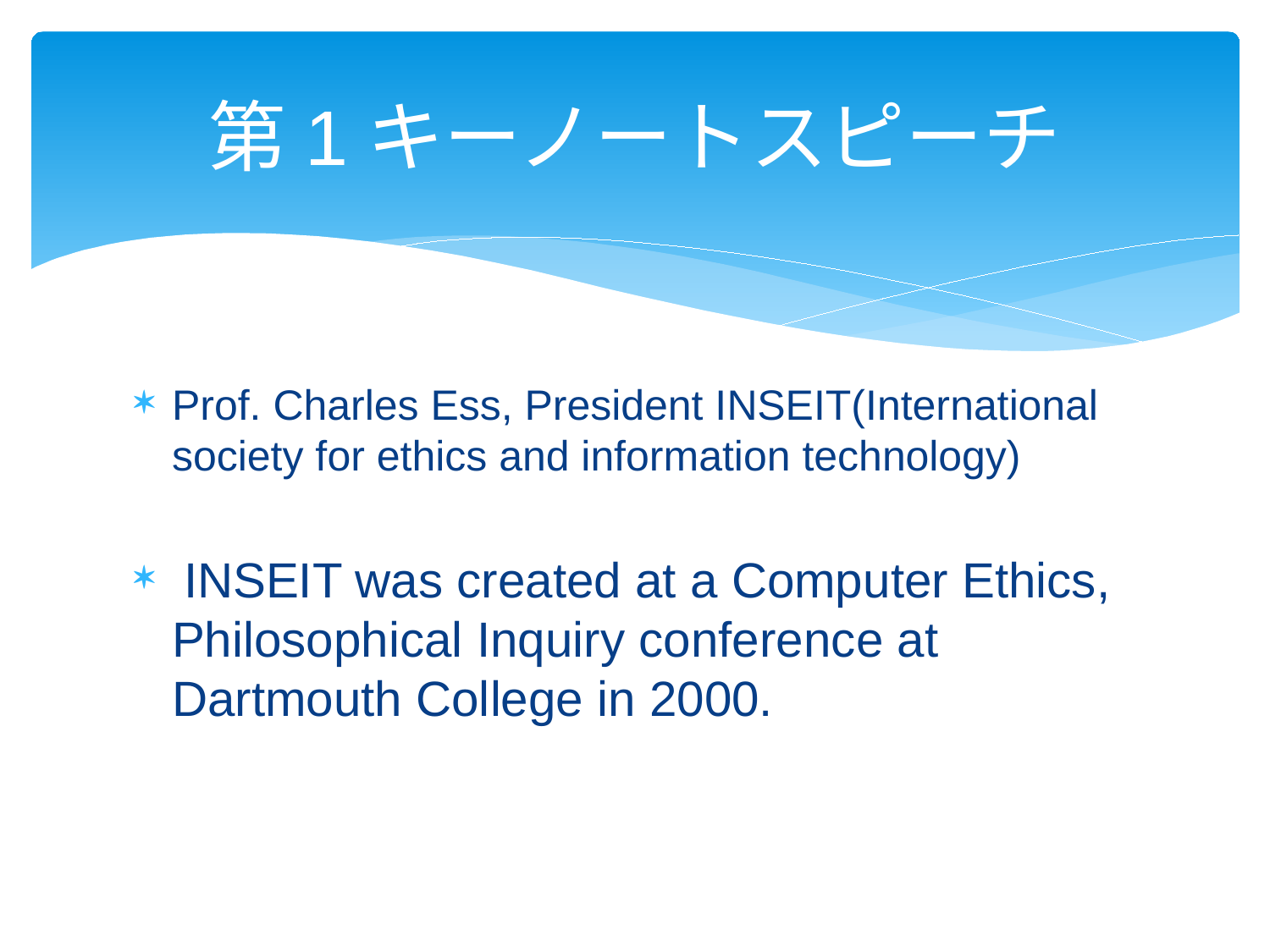

# 第1キーノートスピーチ
Prof. Charles Ess, President INSEIT(International society for ethics and information technology)

 INSEIT was created at a Computer Ethics, Philosophical Inquiry conference at Dartmouth College in 2000.